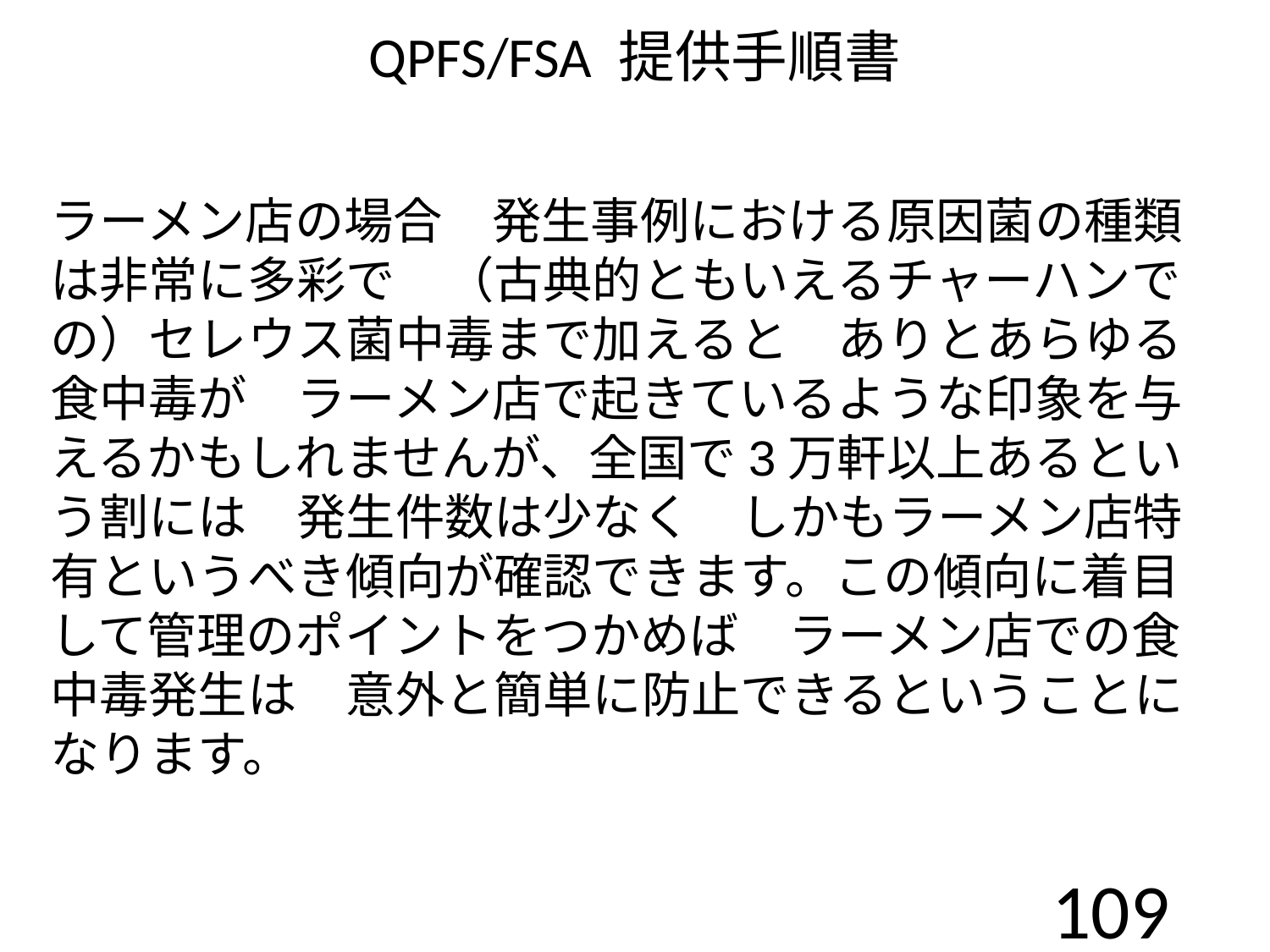

QPFS/FSA 提供手順書
ラーメン店の場合　発生事例における原因菌の種類は非常に多彩で　（古典的ともいえるチャーハンでの）セレウス菌中毒まで加えると　ありとあらゆる食中毒が　ラーメン店で起きているような印象を与えるかもしれませんが、全国で3万軒以上あるという割には　発生件数は少なく　しかもラーメン店特有というべき傾向が確認できます。この傾向に着目して管理のポイントをつかめば　ラーメン店での食中毒発生は　意外と簡単に防止できるということになります。
109